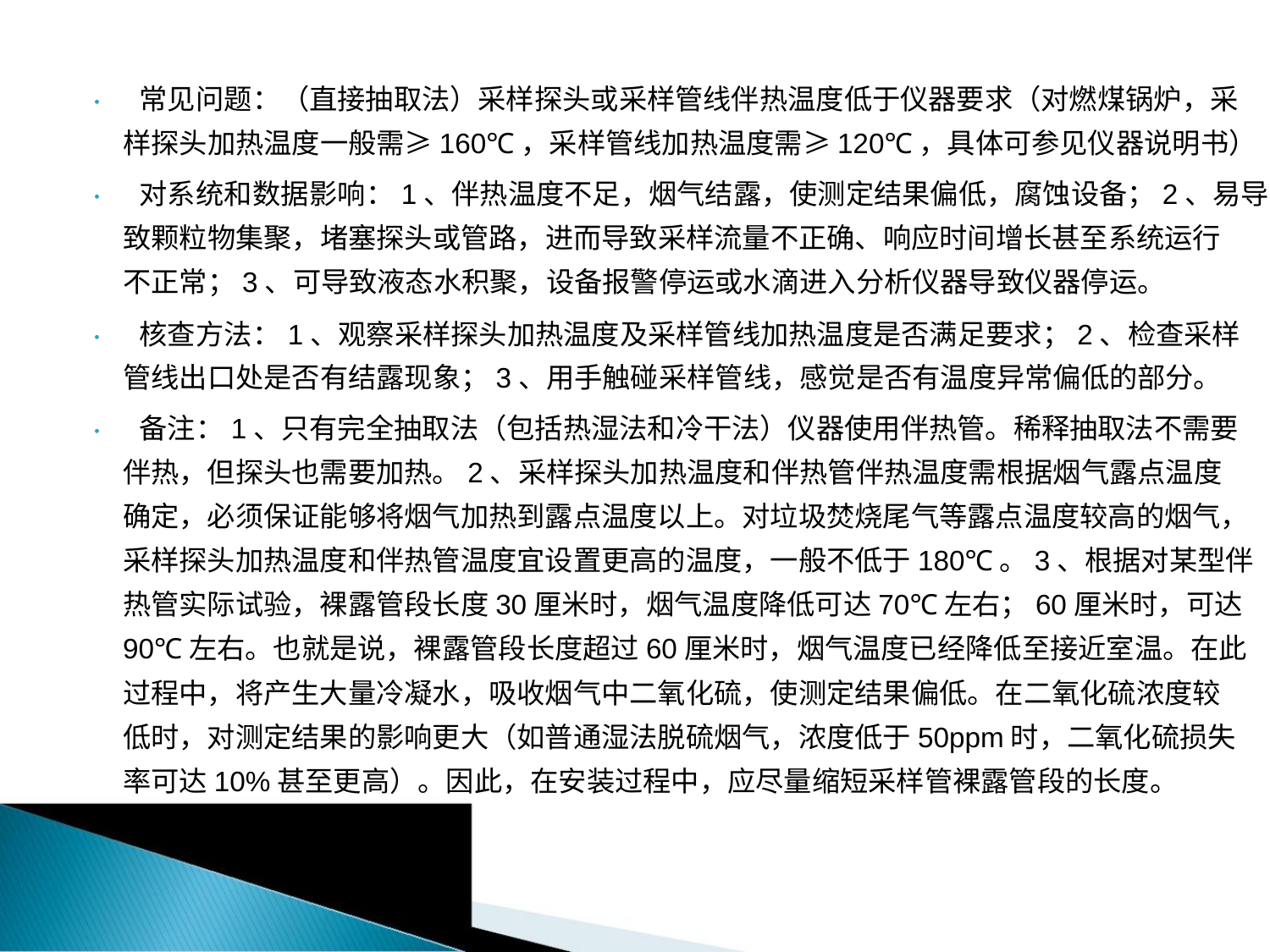

• 常见问题：（直接抽取法）采样探头或采样管线伴热温度低于仪器要求（对燃煤锅炉，采
样探头加热温度一般需≥160℃，采样管线加热温度需≥120℃，具体可参见仪器说明书）
• 对系统和数据影响：1、伴热温度不足，烟气结露，使测定结果偏低，腐蚀设备；2、易导
致颗粒物集聚，堵塞探头或管路，进而导致采样流量不正确、响应时间增长甚至系统运行
不正常；3、可导致液态水积聚，设备报警停运或水滴进入分析仪器导致仪器停运。
• 核查方法：1、观察采样探头加热温度及采样管线加热温度是否满足要求；2、检查采样
管线出口处是否有结露现象；3、用手触碰采样管线，感觉是否有温度异常偏低的部分。
• 备注：1、只有完全抽取法（包括热湿法和冷干法）仪器使用伴热管。稀释抽取法不需要
伴热，但探头也需要加热。2、采样探头加热温度和伴热管伴热温度需根据烟气露点温度
确定，必须保证能够将烟气加热到露点温度以上。对垃圾焚烧尾气等露点温度较高的烟气，
采样探头加热温度和伴热管温度宜设置更高的温度，一般不低于180℃。3、根据对某型伴
热管实际试验，裸露管段长度30厘米时，烟气温度降低可达70℃左右；60厘米时，可达
90℃左右。也就是说，裸露管段长度超过60厘米时，烟气温度已经降低至接近室温。在此
过程中，将产生大量冷凝水，吸收烟气中二氧化硫，使测定结果偏低。在二氧化硫浓度较
低时，对测定结果的影响更大（如普通湿法脱硫烟气，浓度低于50ppm时，二氧化硫损失
率可达10%甚至更高）。因此，在安装过程中，应尽量缩短采样管裸露管段的长度。